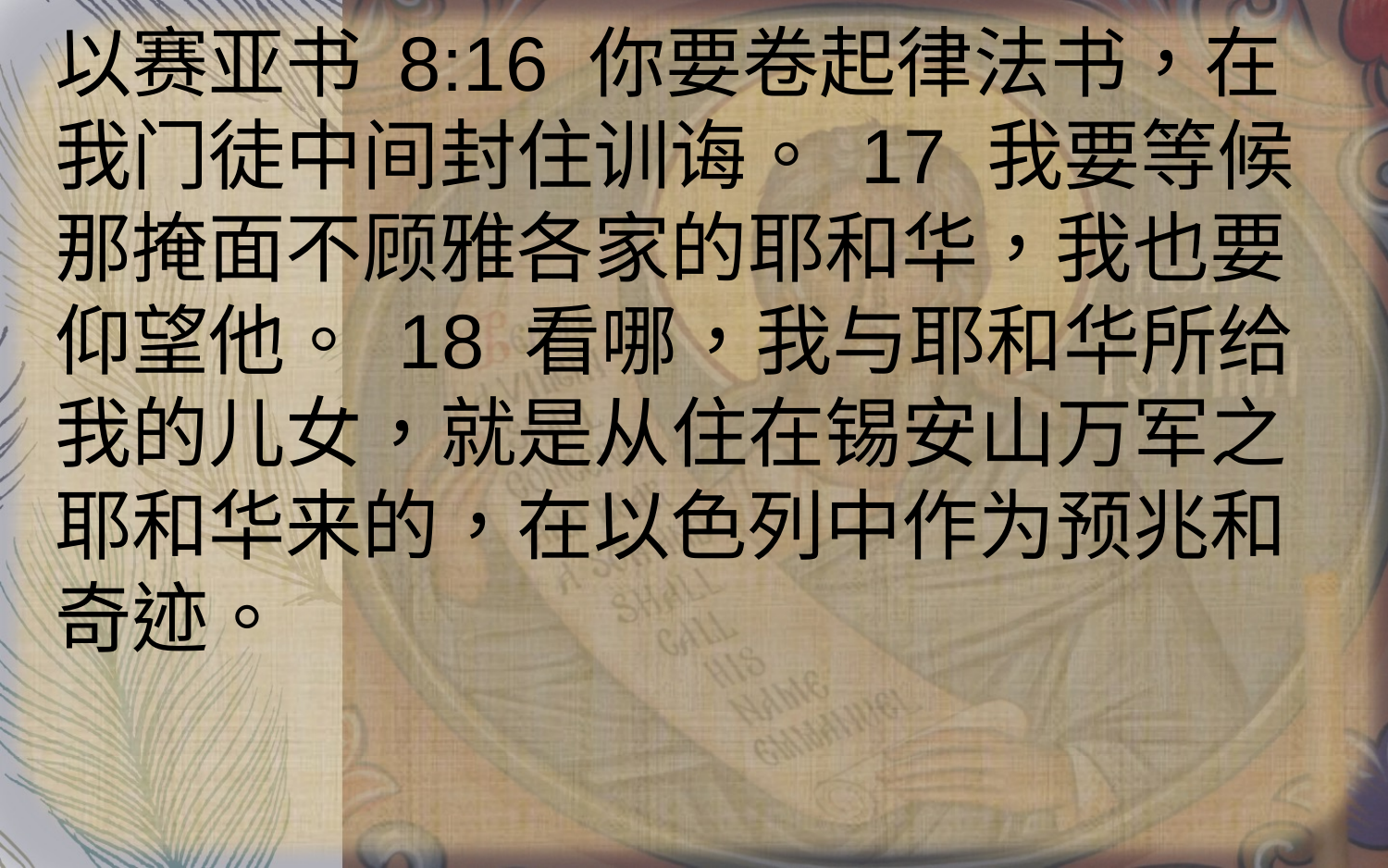

以赛亚书 8:16 你要卷起律法书，在我门徒中间封住训诲。 17 我要等候那掩面不顾雅各家的耶和华，我也要仰望他。 18 看哪，我与耶和华所给我的儿女，就是从住在锡安山万军之耶和华来的，在以色列中作为预兆和奇迹。